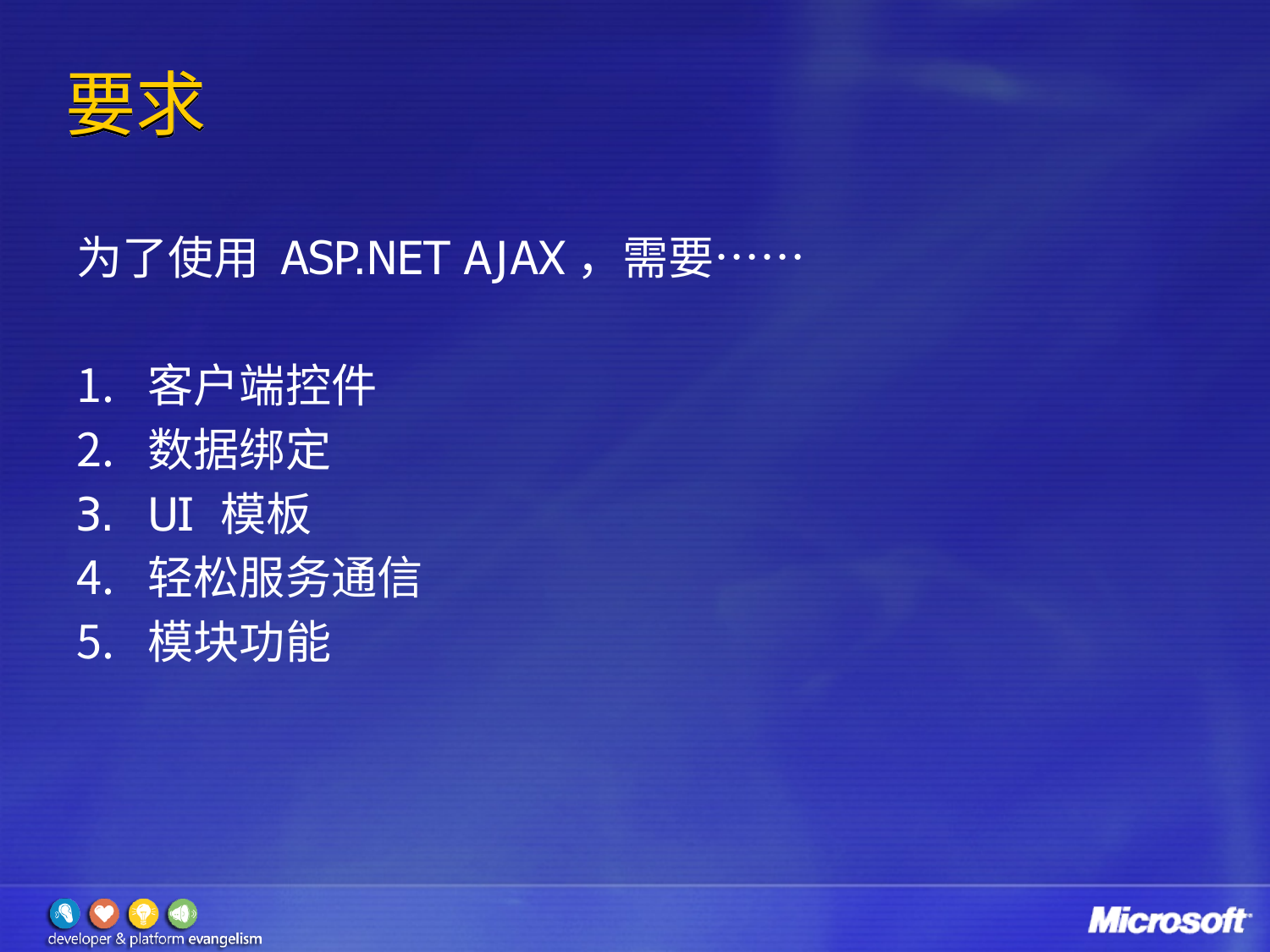

# 要求
为了使用 ASP.NET AJAX，需要……

客户端控件
数据绑定
UI 模板
轻松服务通信
模块功能